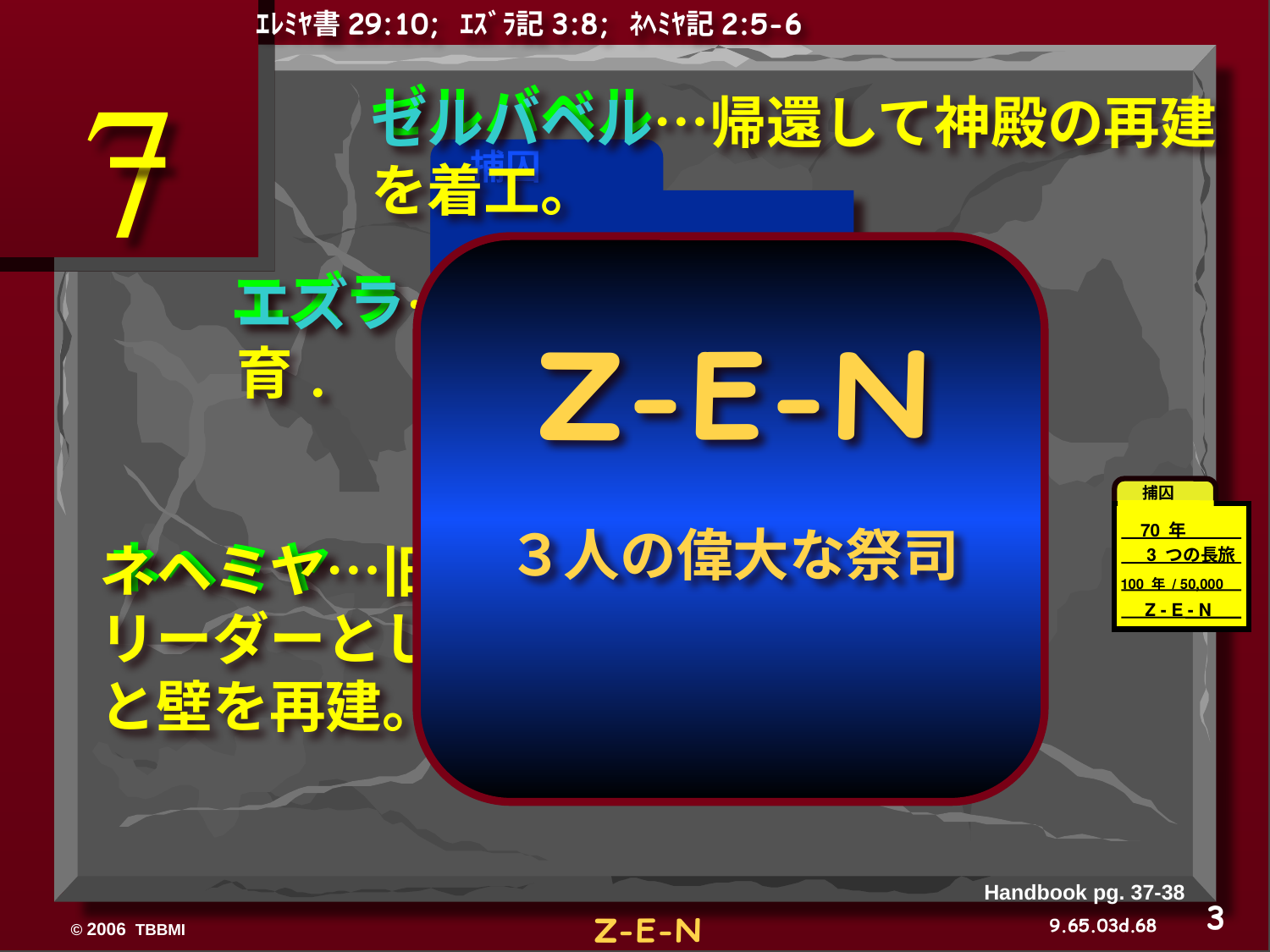

ｴﾚﾐﾔ書29:10; ｴｽﾞﾗ記3:8; ﾈﾍﾐﾔ記2:5-6

7
ゼルバベル
ゼルバベル…帰還して神殿の再建を着工。
　捕囚

Z-E-N
３人の偉大な祭司
70 年
エズラ
エズラ…帰還して主の法を教育.

3  つの長旅

100 年/ 50,000

Z - E - N
　　捕囚

70 年
3 つの長旅

100 年 / 50,000

Z - E - N

ネヘミヤ
ネヘミヤ…旧約聖書の偉大なリーダーとして帰還し、町の門と壁を再建。

Handbook pg. 37-38
3

Z-E-N
68